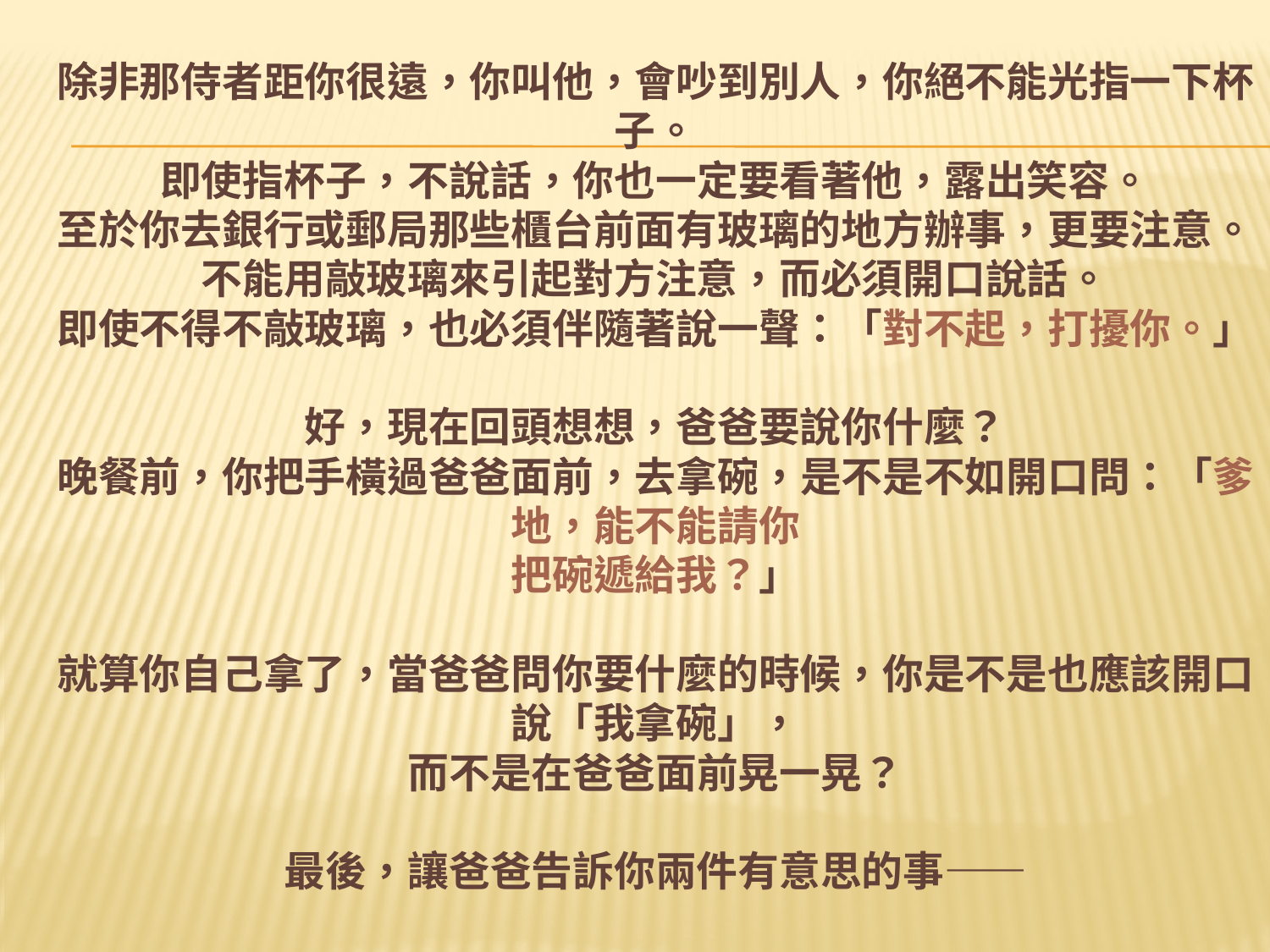

除非那侍者距你很遠，你叫他，會吵到別人，你絕不能光指一下杯子。
即使指杯子，不說話，你也一定要看著他，露出笑容。
至於你去銀行或郵局那些櫃台前面有玻璃的地方辦事，更要注意。
不能用敲玻璃來引起對方注意，而必須開口說話。
即使不得不敲玻璃，也必須伴隨著說一聲：「對不起，打擾你。」
好，現在回頭想想，爸爸要說你什麼？
晚餐前，你把手橫過爸爸面前，去拿碗，是不是不如開口問：「爹地，能不能請你
把碗遞給我？」
就算你自己拿了，當爸爸問你要什麼的時候，你是不是也應該開口說「我拿碗」，
而不是在爸爸面前晃一晃？
最後，讓爸爸告訴你兩件有意思的事——